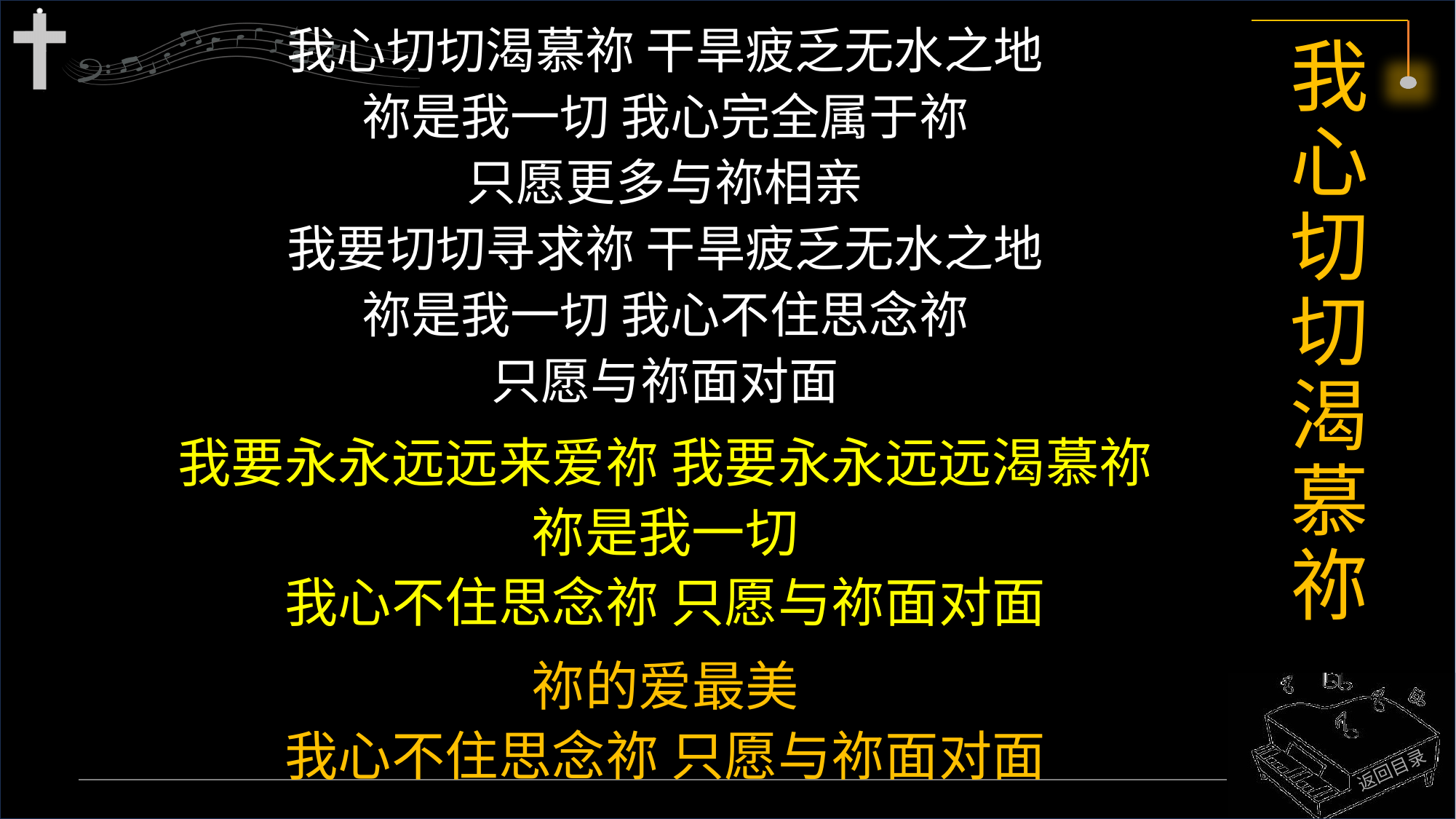

我心切切渴慕祢 干旱疲乏无水之地
祢是我一切 我心完全属于祢
只愿更多与祢相亲
我要切切寻求祢 干旱疲乏无水之地
祢是我一切 我心不住思念祢
只愿与祢面对面

我要永永远远来爱祢 我要永永远远渴慕祢
祢是我一切
我心不住思念祢 只愿与祢面对面

祢的爱最美
我心不住思念祢 只愿与祢面对面
# 我心切切渴慕祢